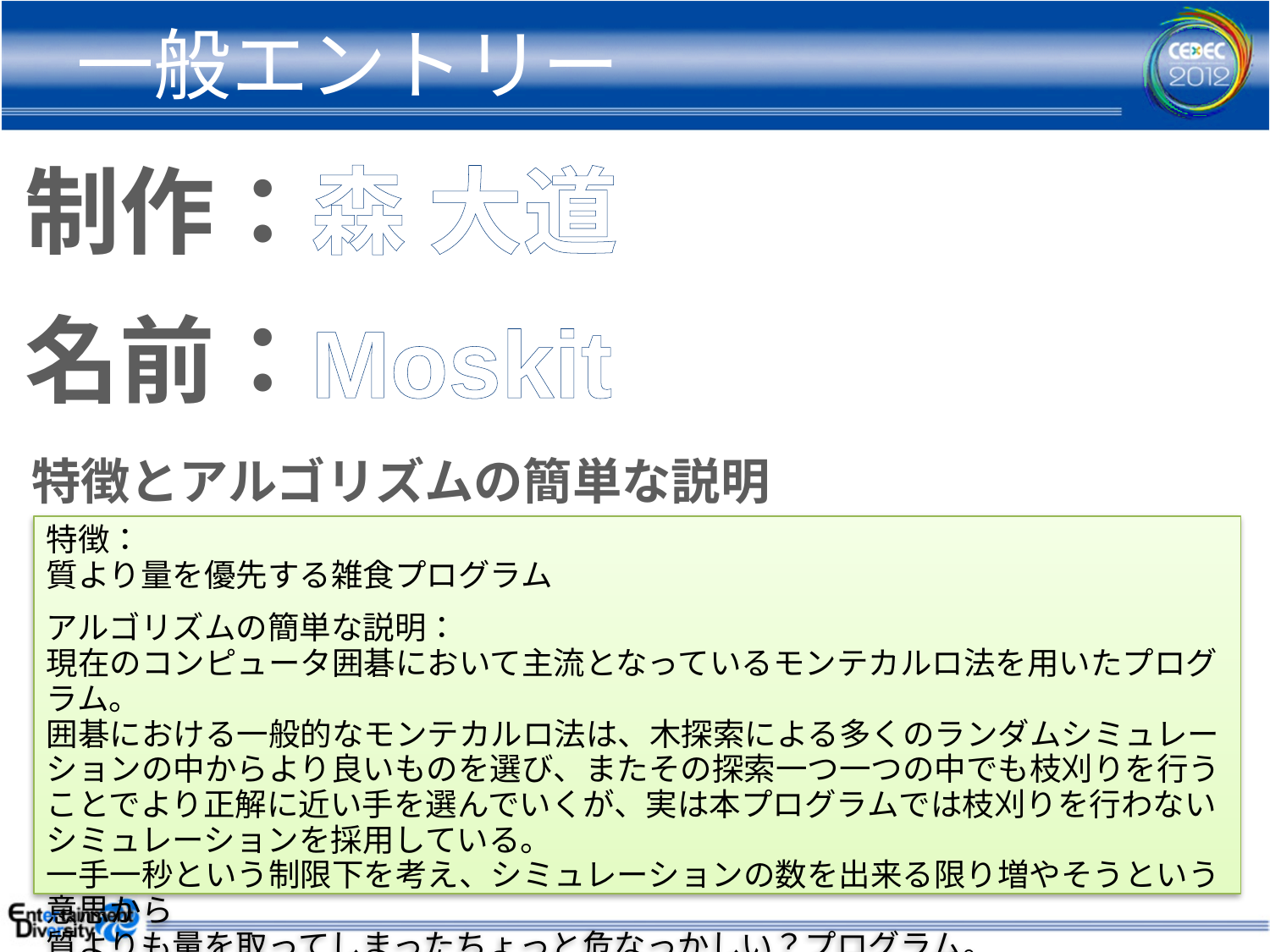

# 一般エントリー
制作：
森 大道
名前：
Moskit
特徴とアルゴリズムの簡単な説明
特徴：
質より量を優先する雑食プログラム

アルゴリズムの簡単な説明：
現在のコンピュータ囲碁において主流となっているモンテカルロ法を用いたプログラム。
囲碁における一般的なモンテカルロ法は、木探索による多くのランダムシミュレーションの中からより良いものを選び、またその探索一つ一つの中でも枝刈りを行うことでより正解に近い手を選んでいくが、実は本プログラムでは枝刈りを行わないシミュレーションを採用している。
一手一秒という制限下を考え、シミュレーションの数を出来る限り増やそうという意思から
質よりも量を取ってしまったちょっと危なっかしい？プログラム。